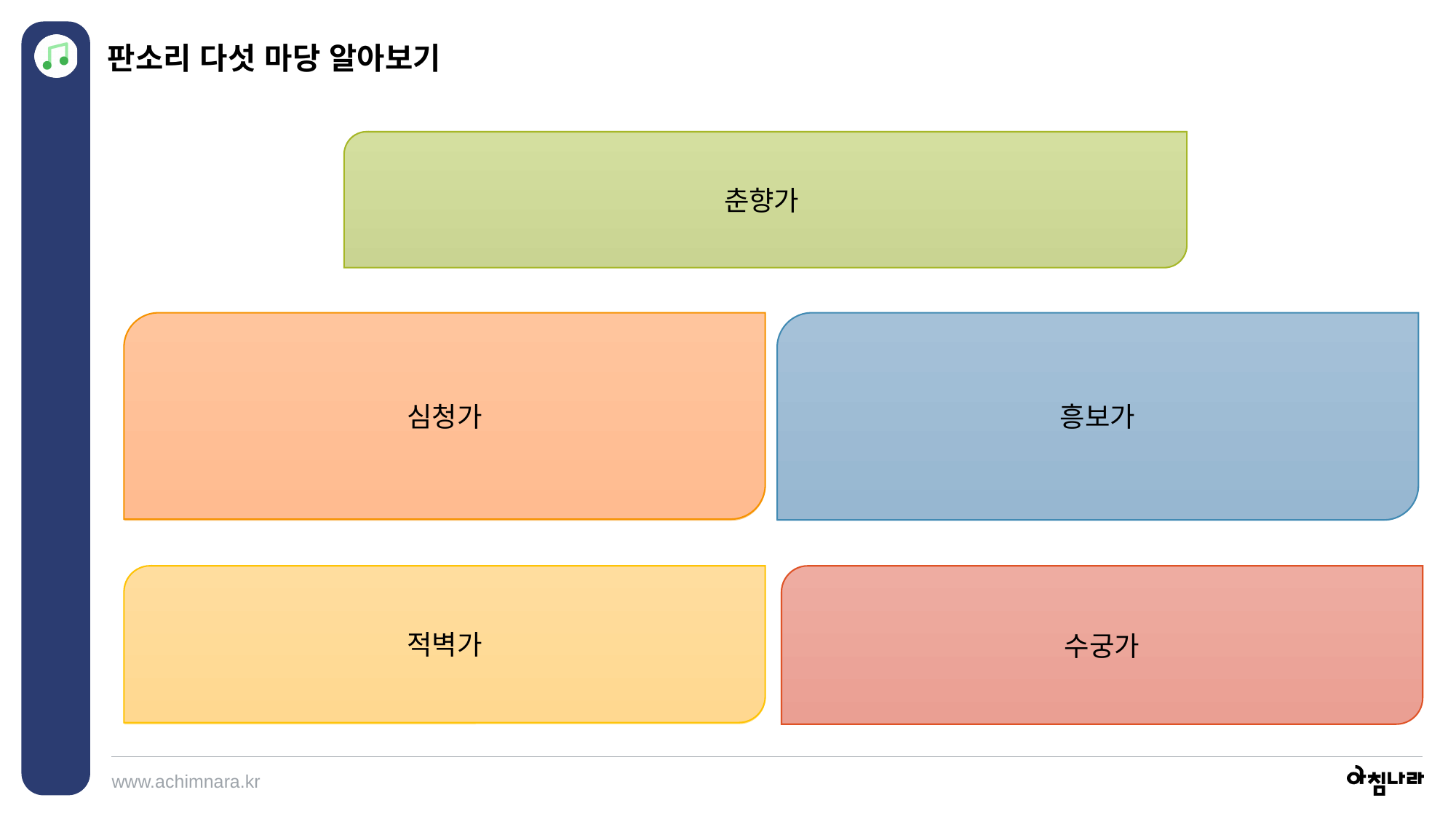

판소리 다섯 마당 알아보기

춘향가
<춘향가> 현재까지 전해지는 판소리 다섯 마당 가운데 예술적으로 가장 뛰어난 작품으로 평가받는다. 한 마당을 모두 연주하는데 짧게는 다섯 시간, 길게는 여덟 시간 정도가 걸린다. 기생의 딸 춘향과 양반집 아들 이몽룡 사이에 일어나는 사랑 이야기를 다룬 작품이다.
심청가
흥보가

<심청가> 공양미 삼백석을 바치면 아버지의 눈을 뜨게 할 수 있다는 스님의 말을 듣고 심청은 자기 몸을 제물로 바친다. 심청은 인당수에 빠지지만 옥황상제가 도와주어 인간 세상으로 돌아와 황후가 되고, 딸을 찾아 나선 아버지와 재회하면서 아버지의 눈을 뜨게 한다는 지극한 효심을 노래한다.
<흥부가> 다른 이름으로 ‘박타령’이라고도 한다. 가난한 흥보는 자기 집 앞마당에 떨어진 제비의 부러진 다리를 고쳐 주었는데, 그 제비가 가져온 박씨를 심어 박에서 나온 보물들로 부자가 되었다. 심술궂은 놀부는 일부러 제비의 다리를 부러뜨린 후 고쳐 주고 제비가 가져온 박씨를 심었지만, 박에서 나온 상전, 놀이패, 장수 등이 나와 온갖 고생을 당한다는 내용이다.
적벽가

수궁가
<수궁가> ‘별주부타령’ 또는 ‘토끼타령’이라고도 한다. 병든 용왕이 토끼의 간이 약이 된다는 말을 듣고, 자라를 보내어 토끼를 수중 궁궐로 데려오게 한다. 그러나 토끼는 꾀를 내 용왕과 자라를 속이고 무사히 육지로 돌아간다는 내용이다.
<적벽가> 중국의 소설 삼국지를 판소리로 만든 것이다. 유비가 제갈공명을 찾아가는 삼고초려부터 적벽 대전 끝에 관운장이 조조를 놓아주는 내용까지이나 부르는 사람에 따라 차이가 있다.